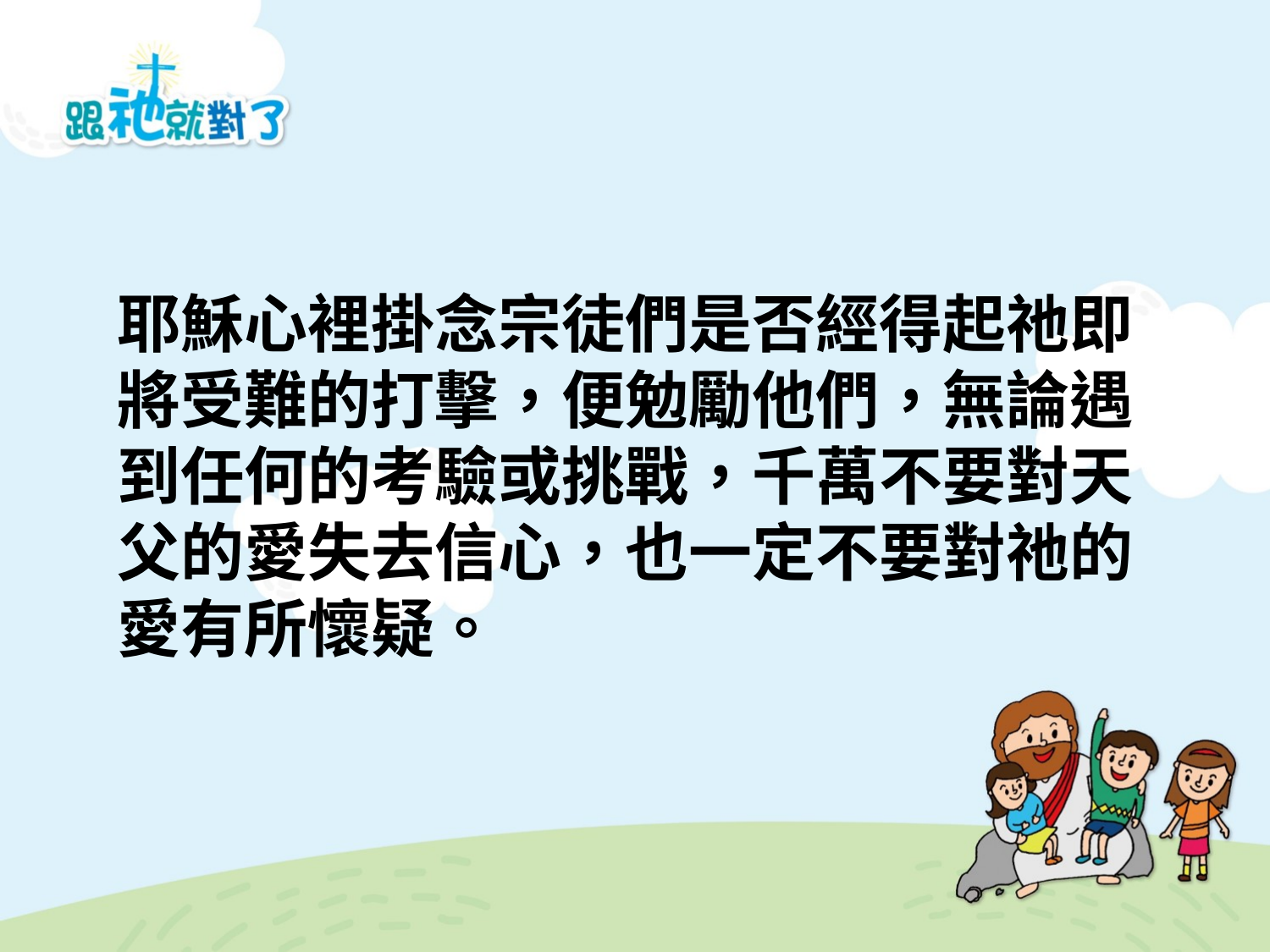

耶穌心裡掛念宗徒們是否經得起祂即將受難的打擊，便勉勵他們，無論遇到任何的考驗或挑戰，千萬不要對天父的愛失去信心，也一定不要對祂的愛有所懷疑。